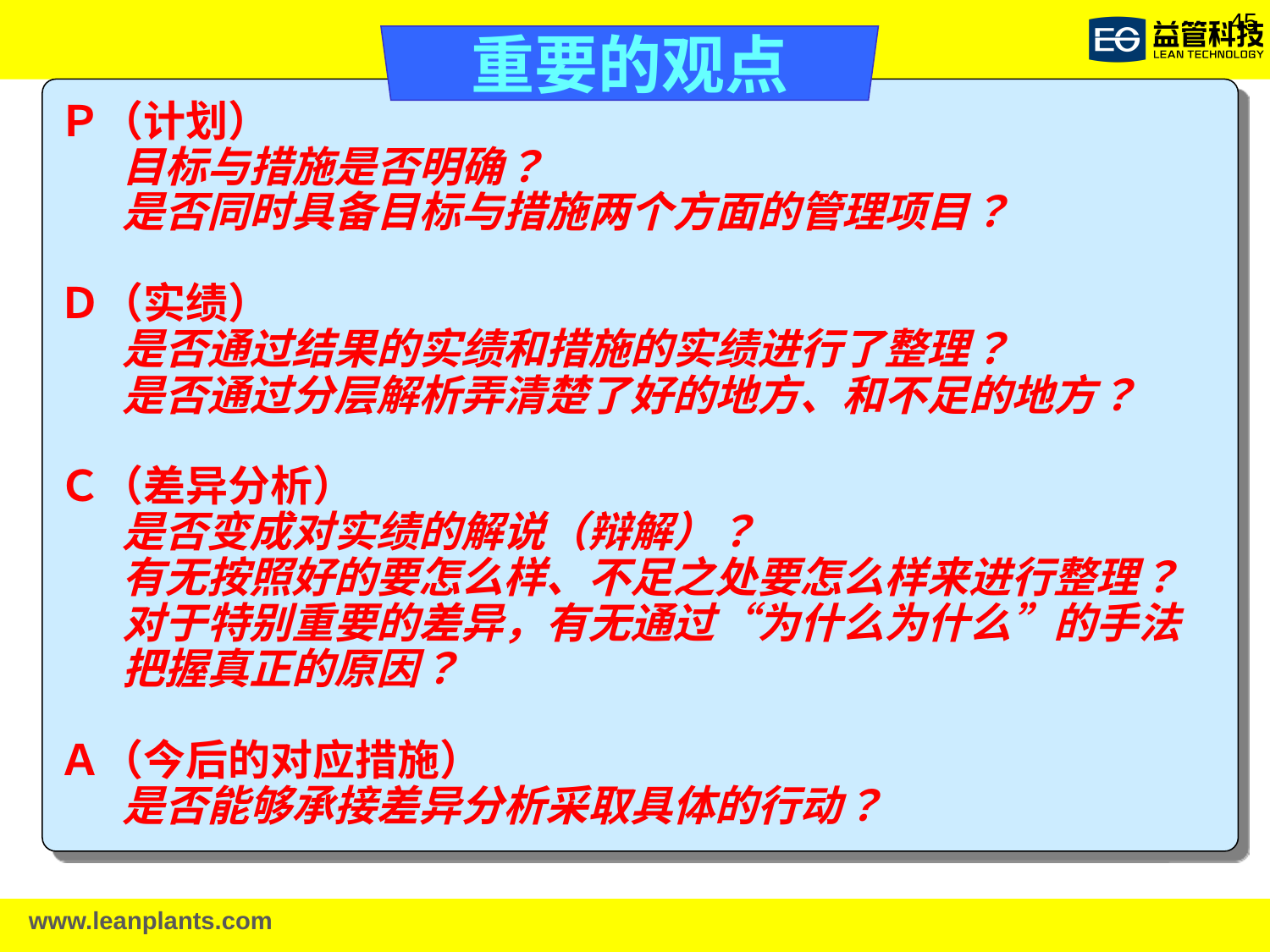

45
重要的观点
Ｐ（计划）
目标与措施是否明确？
是否同时具备目标与措施两个方面的管理项目？

Ｄ（实绩）
是否通过结果的实绩和措施的实绩进行了整理？
是否通过分层解析弄清楚了好的地方、和不足的地方？

Ｃ（差异分析）
是否变成对实绩的解说（辩解）？
有无按照好的要怎么样、不足之处要怎么样来进行整理？
对于特别重要的差异，有无通过“为什么为什么”的手法
把握真正的原因？

Ａ（今后的对应措施）
是否能够承接差异分析采取具体的行动？